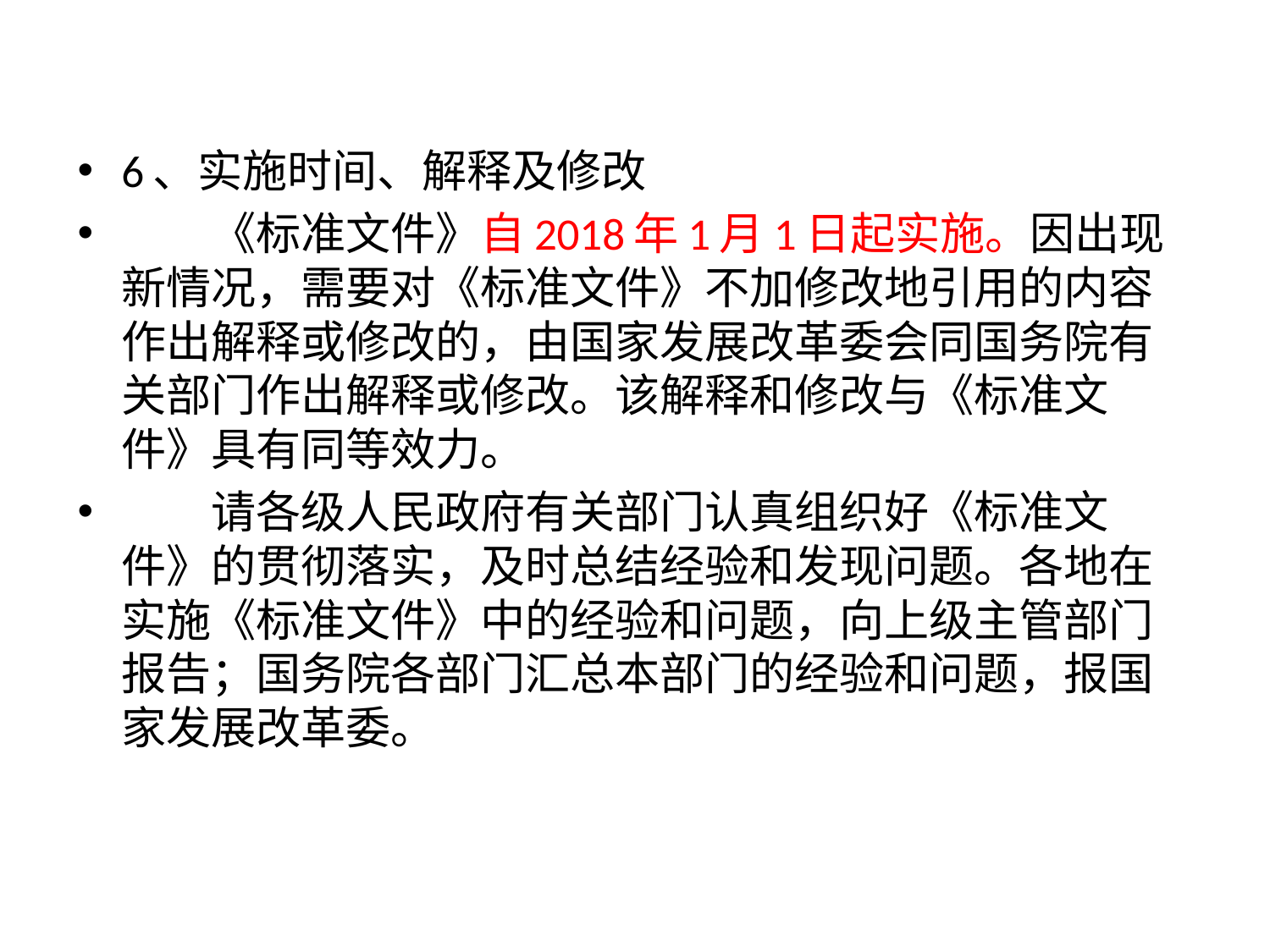

6、实施时间、解释及修改
　　《标准文件》自2018年1月1日起实施。因出现新情况，需要对《标准文件》不加修改地引用的内容作出解释或修改的，由国家发展改革委会同国务院有关部门作出解释或修改。该解释和修改与《标准文件》具有同等效力。
　　请各级人民政府有关部门认真组织好《标准文件》的贯彻落实，及时总结经验和发现问题。各地在实施《标准文件》中的经验和问题，向上级主管部门报告；国务院各部门汇总本部门的经验和问题，报国家发展改革委。